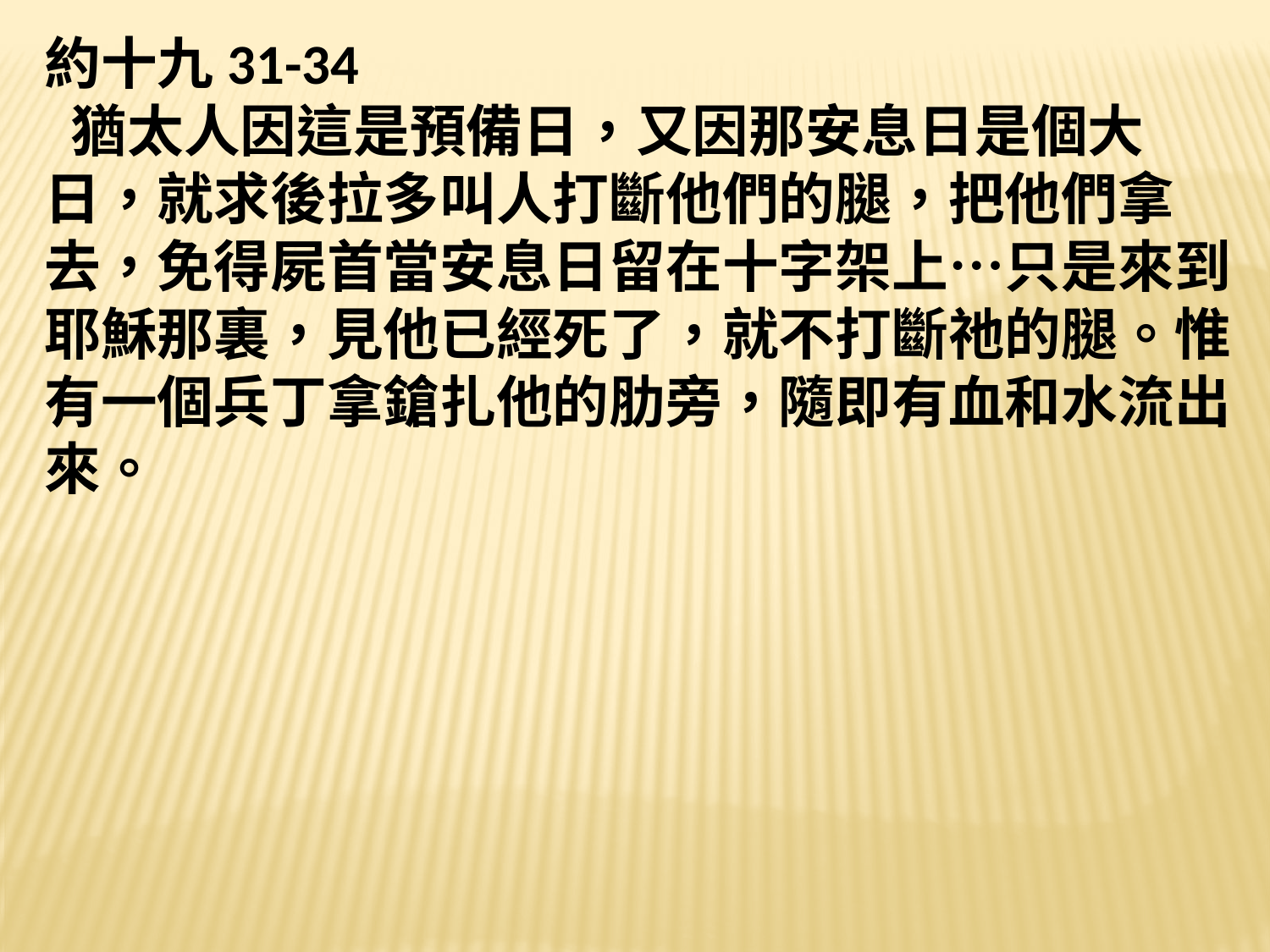

約十九31-34
 猶太人因這是預備日，又因那安息日是個大日，就求後拉多叫人打斷他們的腿，把他們拿去，免得屍首當安息日留在十字架上…只是來到耶穌那裏，見他已經死了，就不打斷祂的腿。惟有一個兵丁拿鎗扎他的肋旁，隨即有血和水流出來。